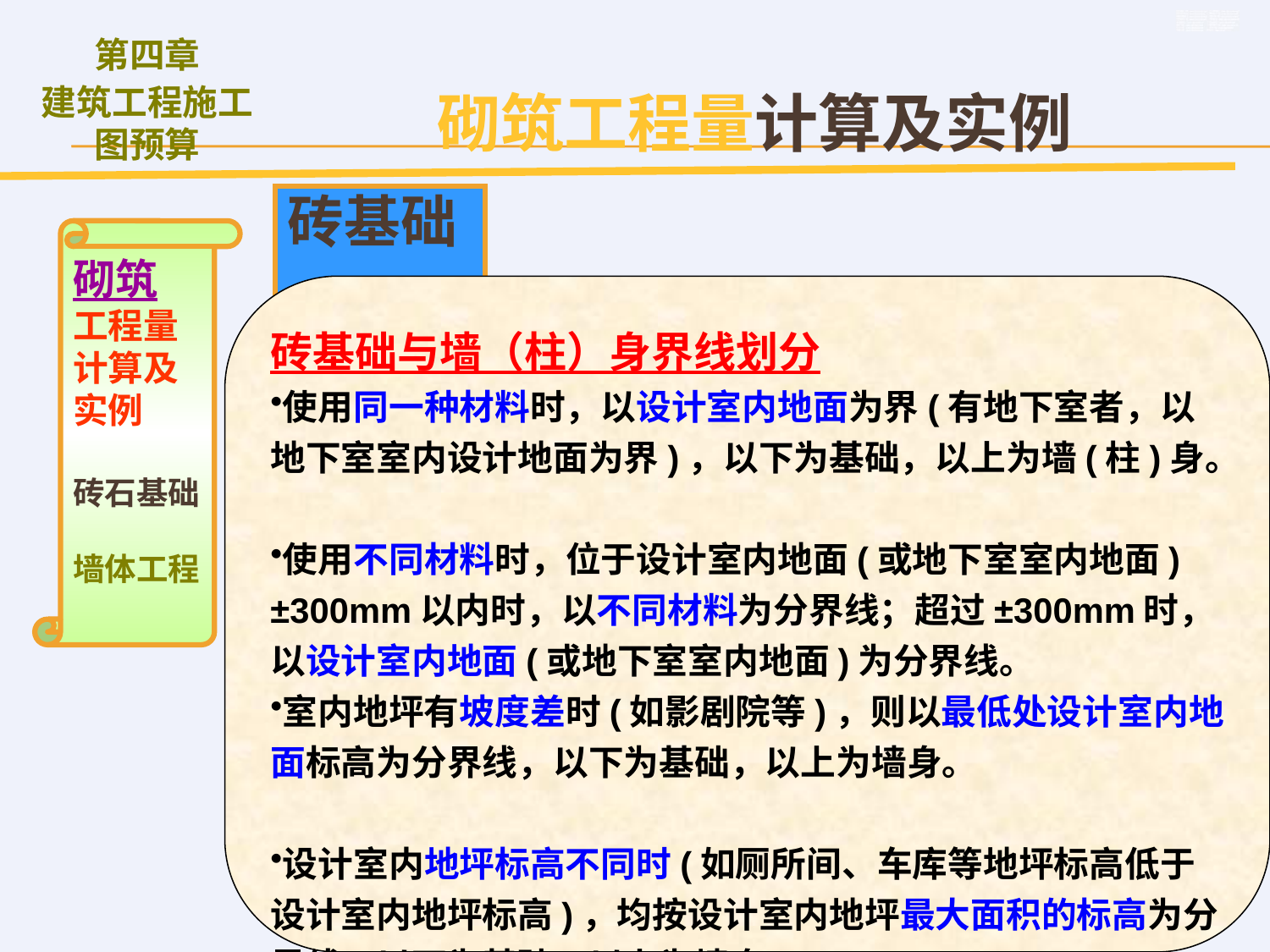

砌筑工程量计算及实例
# 砖基础
砌筑
工程量计算及实例

砖石基础

墙体工程

砖基础与墙（柱）身界线划分
使用同一种材料时，以设计室内地面为界(有地下室者，以地下室室内设计地面为界)，以下为基础，以上为墙(柱)身。
使用不同材料时，位于设计室内地面(或地下室室内地面)±300mm以内时，以不同材料为分界线；超过±300mm时，以设计室内地面(或地下室室内地面)为分界线。
室内地坪有坡度差时(如影剧院等)，则以最低处设计室内地面标高为分界线，以下为基础，以上为墙身。
设计室内地坪标高不同时(如厕所间、车库等地坪标高低于设计室内地坪标高)，均按设计室内地坪最大面积的标高为分界线，以下为基础，以上为墙身。
砖、石围墙，以设计室外地坪为分界线
10